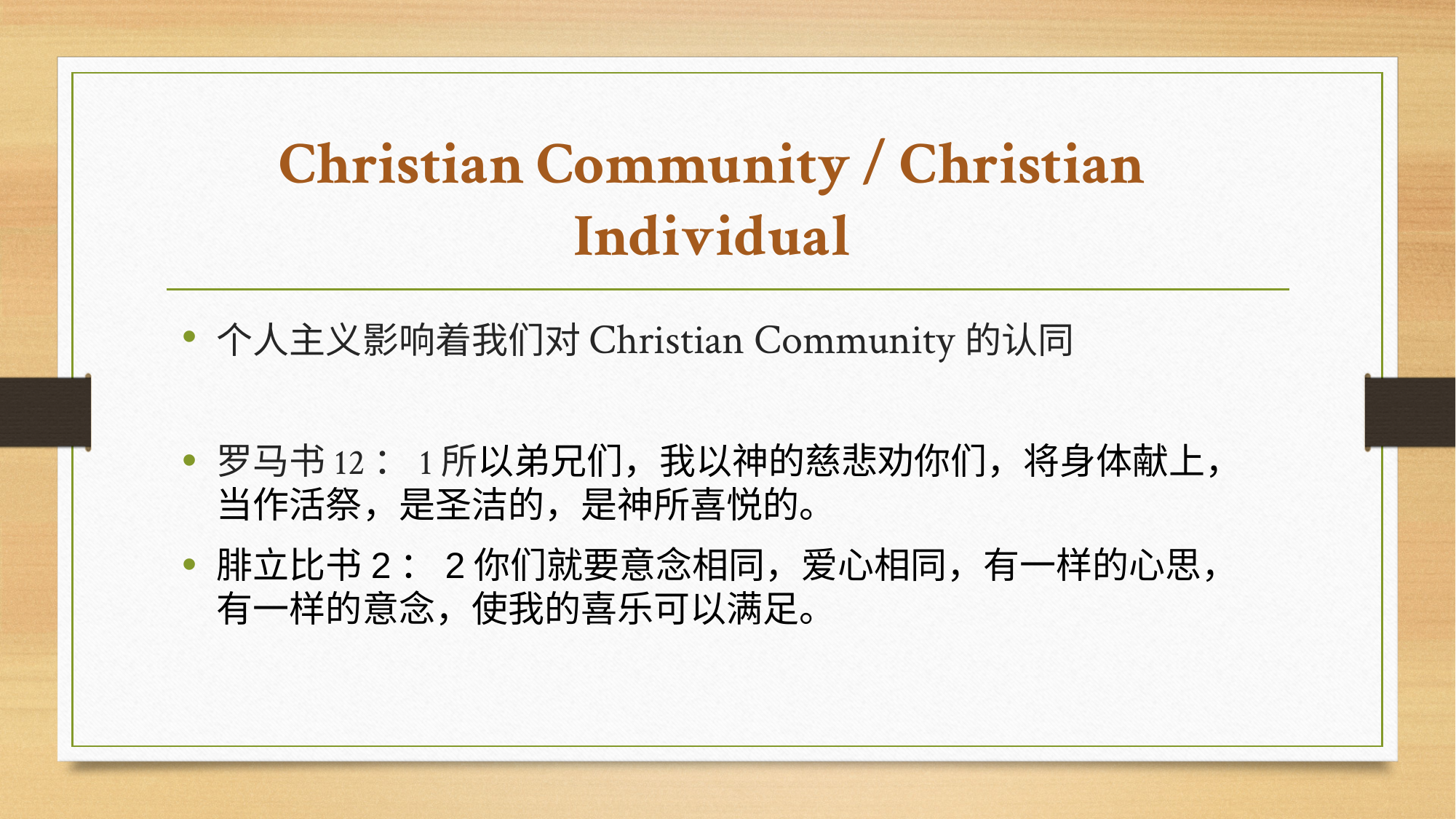

# Christian Community / Christian Individual
个人主义影响着我们对Christian Community的认同

罗马书12：1所以弟兄们，我以神的慈悲劝你们，将身体献上，当作活祭，是圣洁的，是神所喜悦的。
腓立比书2：2你们就要意念相同，爱心相同，有一样的心思，有一样的意念，使我的喜乐可以满足。